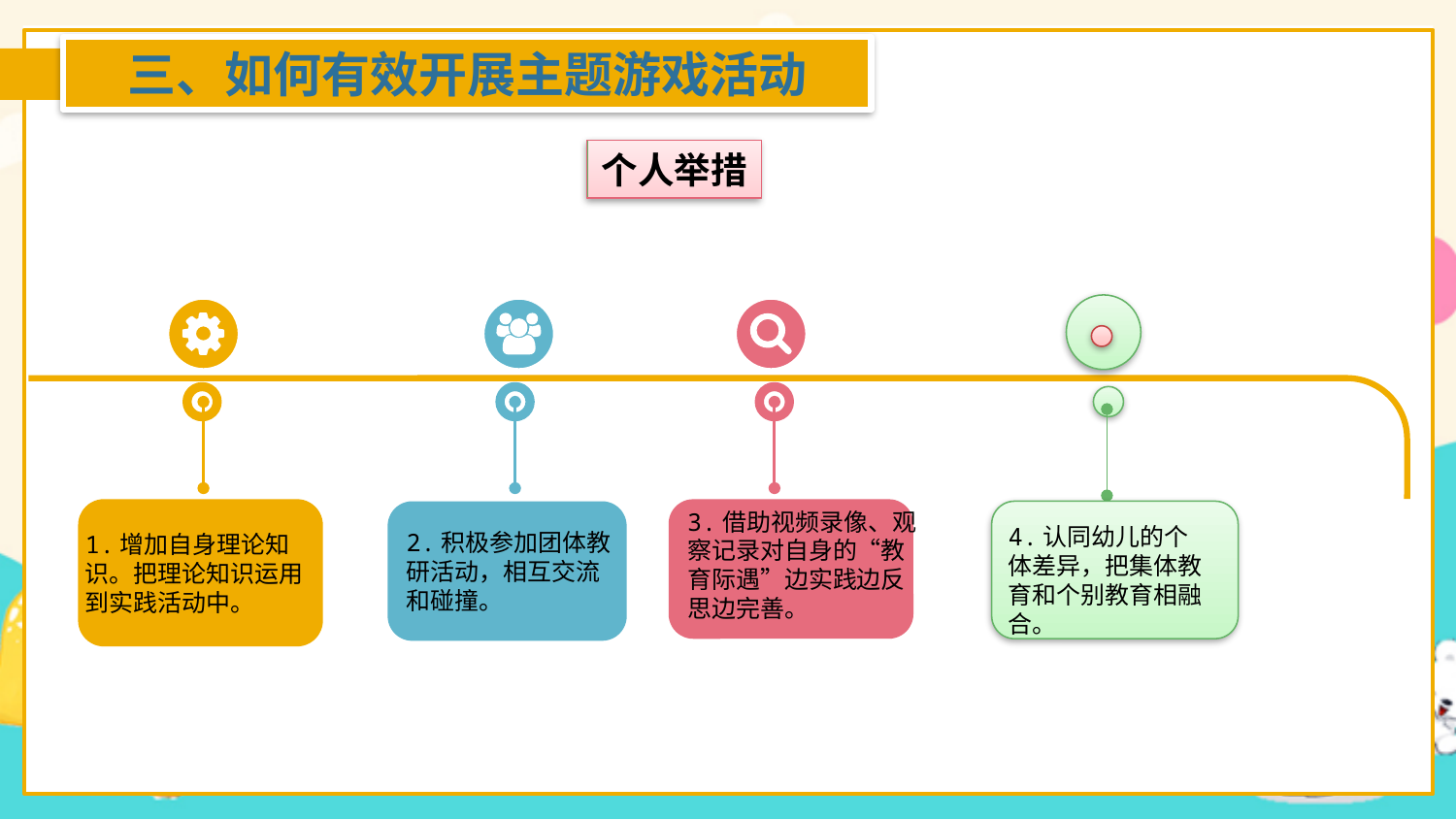

三、如何有效开展主题游戏活动
个人举措
·

3.借助视频录像、观察记录对自身的“教育际遇”边实践边反思边完善。

2015
4.认同幼儿的个体差异，把集体教育和个别教育相融合。
2.积极参加团体教研活动，相互交流和碰撞。
1.增加自身理论知识。把理论知识运用到实践活动中。